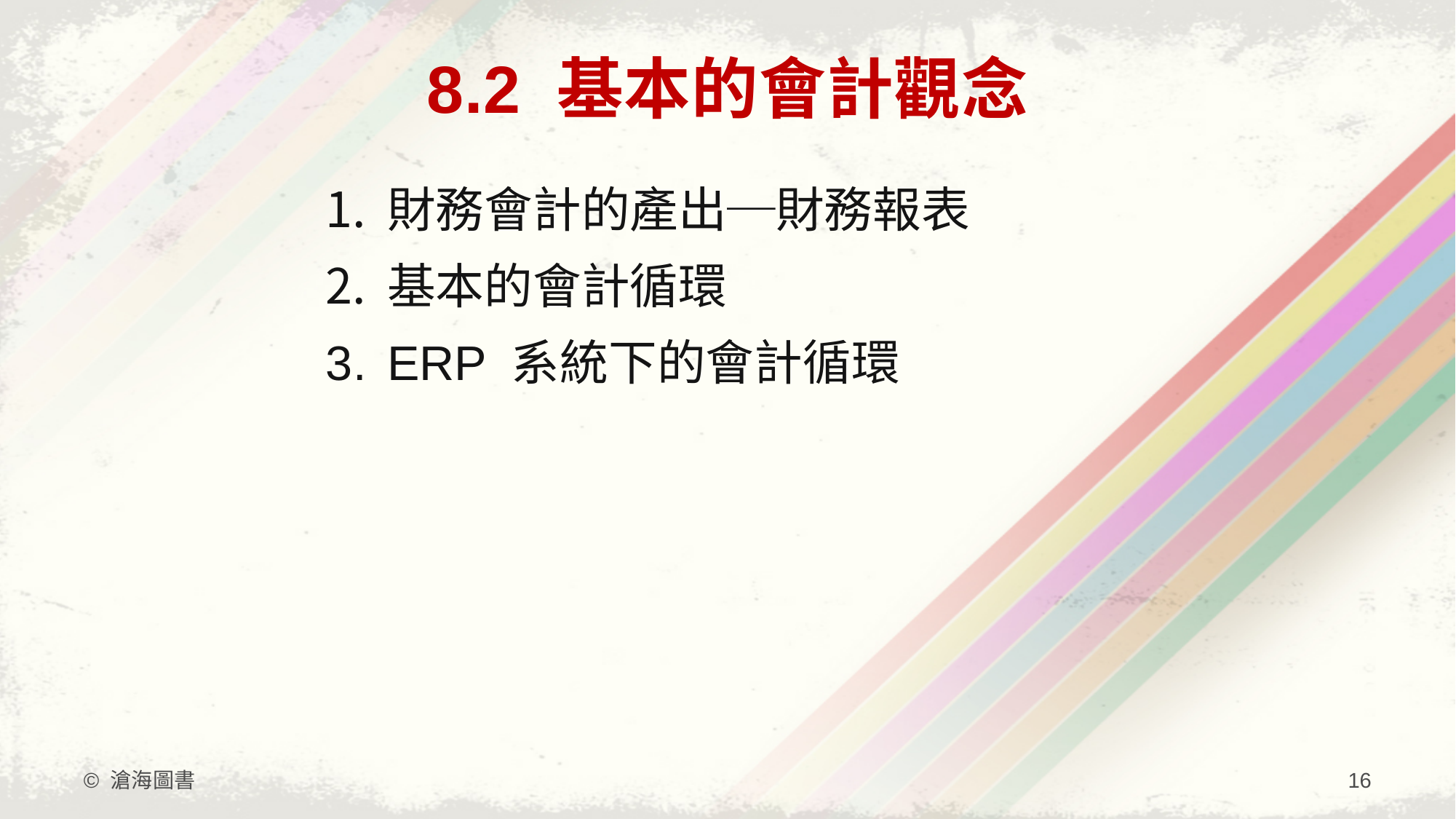

# 8.2 基本的會計觀念
財務會計的產出─財務報表
基本的會計循環
ERP 系統下的會計循環

© 滄海圖書
16